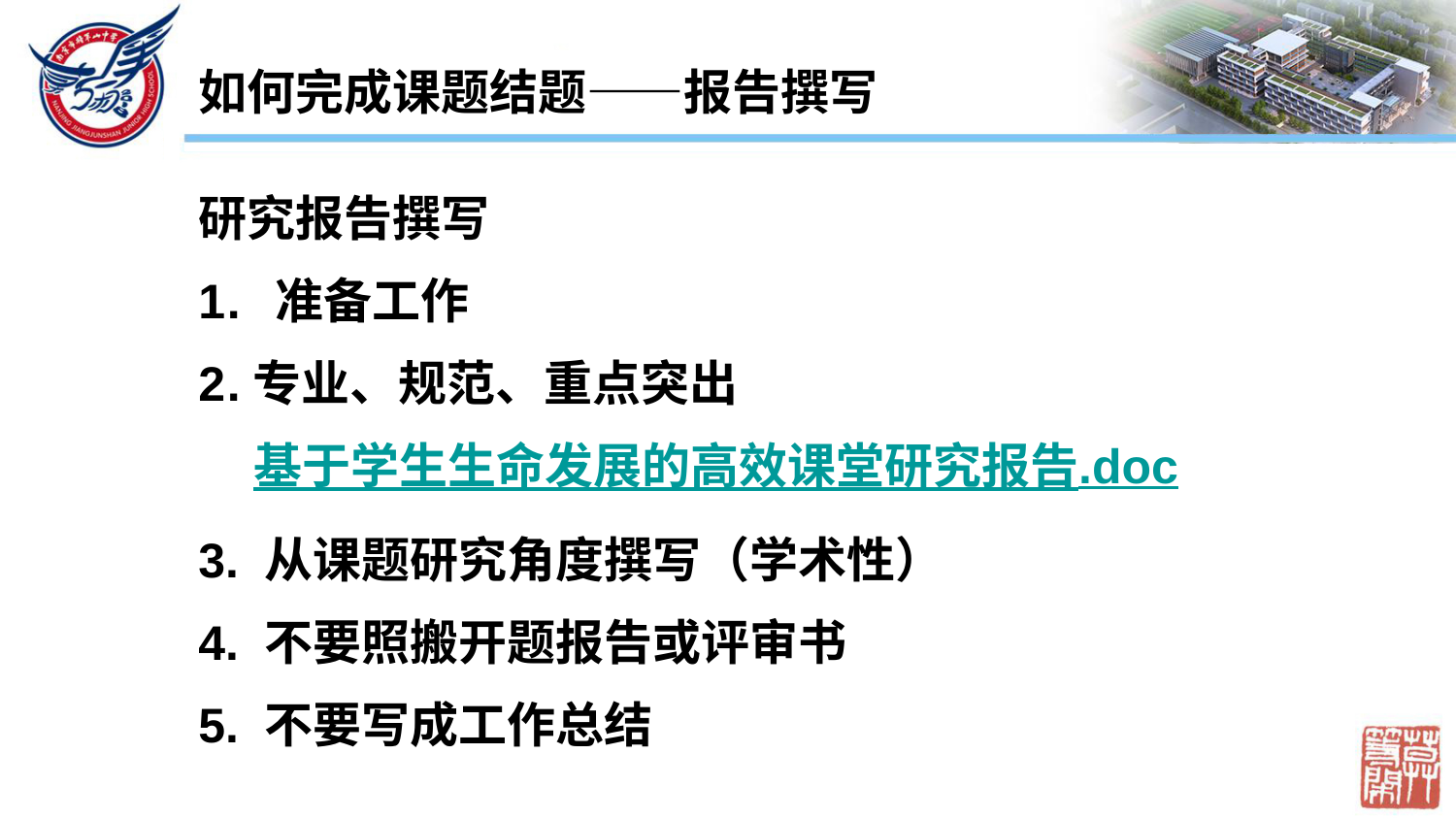

如何完成课题结题——报告撰写
研究报告撰写
 准备工作
专业、规范、重点突出
    基于学生生命发展的高效课堂研究报告.doc
3. 从课题研究角度撰写（学术性）
4. 不要照搬开题报告或评审书
5. 不要写成工作总结